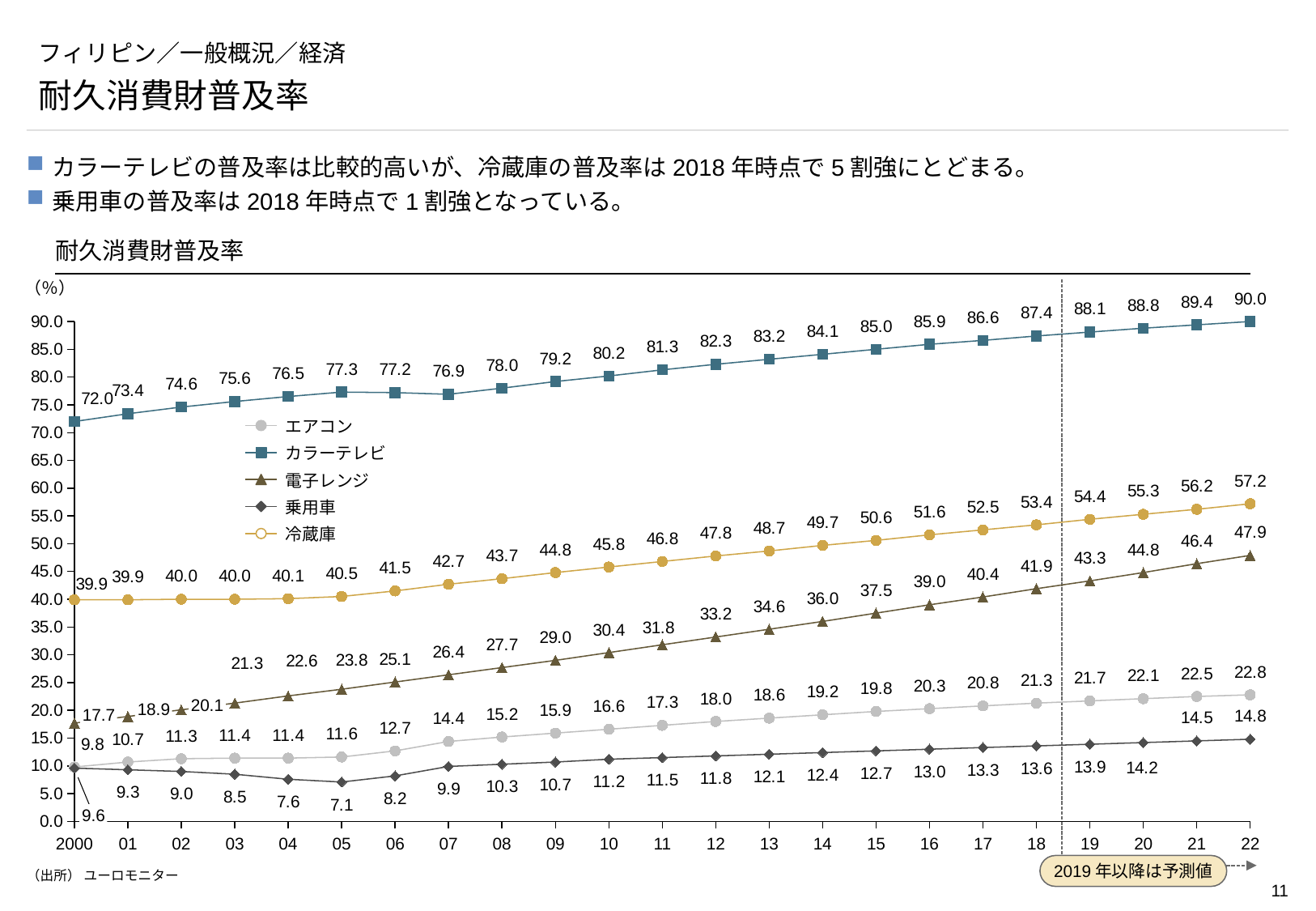

# フィリピン／一般概況／経済
耐久消費財普及率
カラーテレビの普及率は比較的高いが、冷蔵庫の普及率は2018年時点で5割強にとどまる。
乗用車の普及率は2018年時点で1割強となっている。
耐久消費財普及率
（％）

### Chart

| Category |  |  |  |  |  |
|---|---|---|---|---|---|
エアコン

カラーテレビ

電子レンジ

乗用車

冷蔵庫

20.1
18.9
17.7
9.6
2000
01
02
03
04
05
06
07
08
09
10
11
12
13
14
15
16
17
18
19
20
21
22
2019年以降は予測値
（出所） ユーロモニター